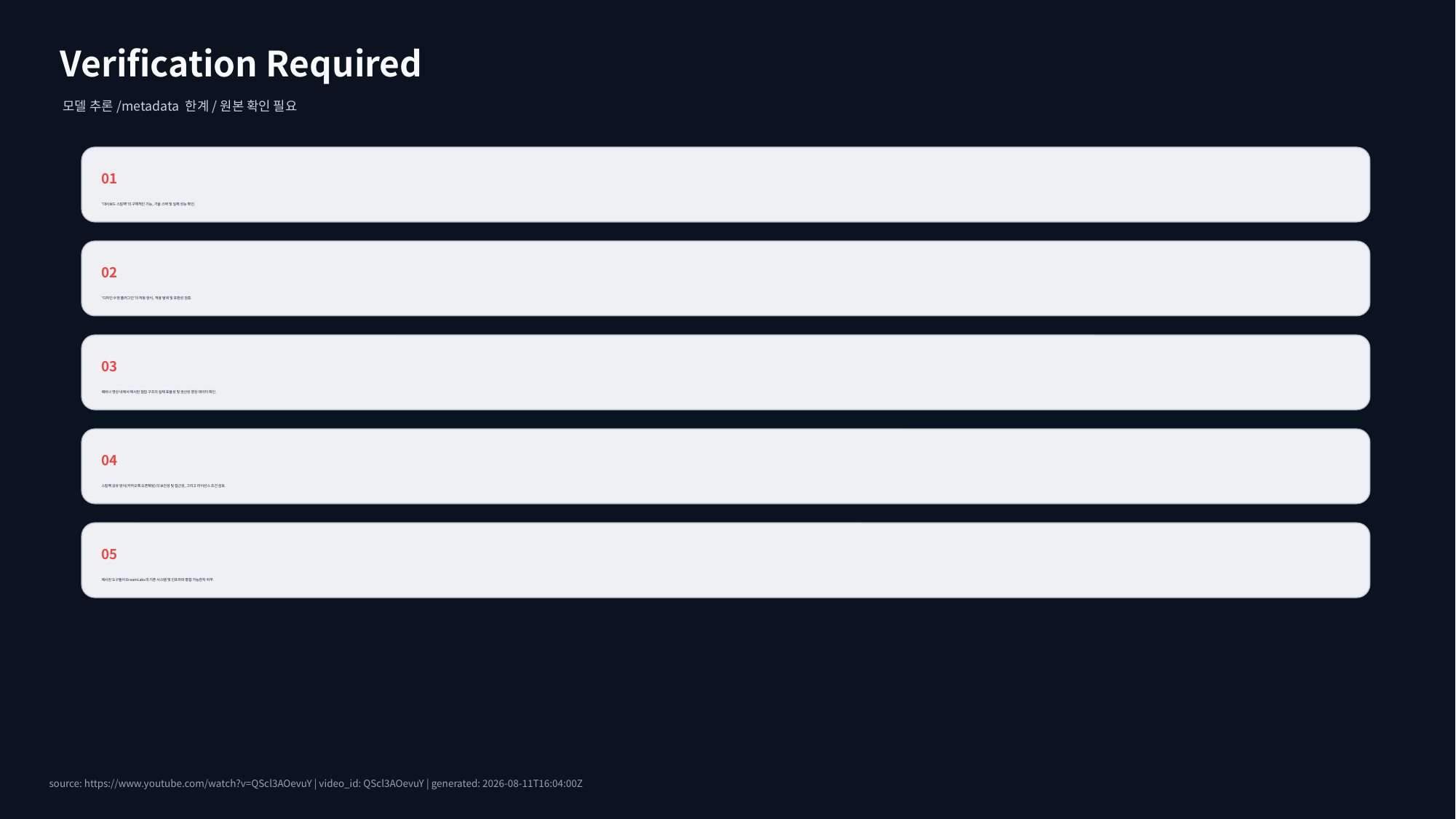

Verification Required
모델 추론/metadata 한계/원본 확인 필요

01
'대시보드 스킬팩'의 구체적인 기능, 기술 스택 및 실제 성능 확인.

02
'디자인 수정 플러그인'의 작동 방식, 적용 범위 및 호환성 검증.

03
웨비나 영상 내에서 제시된 협업 구조의 실제 효율성 및 생산성 향상 데이터 확인.

04
스킬팩 공유 방식(카카오톡 오픈채팅)의 보안성 및 접근성, 그리고 라이선스 조건 검토.

05
제시된 도구들이 DreamLabs의 기존 시스템 및 인프라와 통합 가능한지 여부.
source: https://www.youtube.com/watch?v=QScl3AOevuY | video_id: QScl3AOevuY | generated: 2026-08-11T16:04:00Z